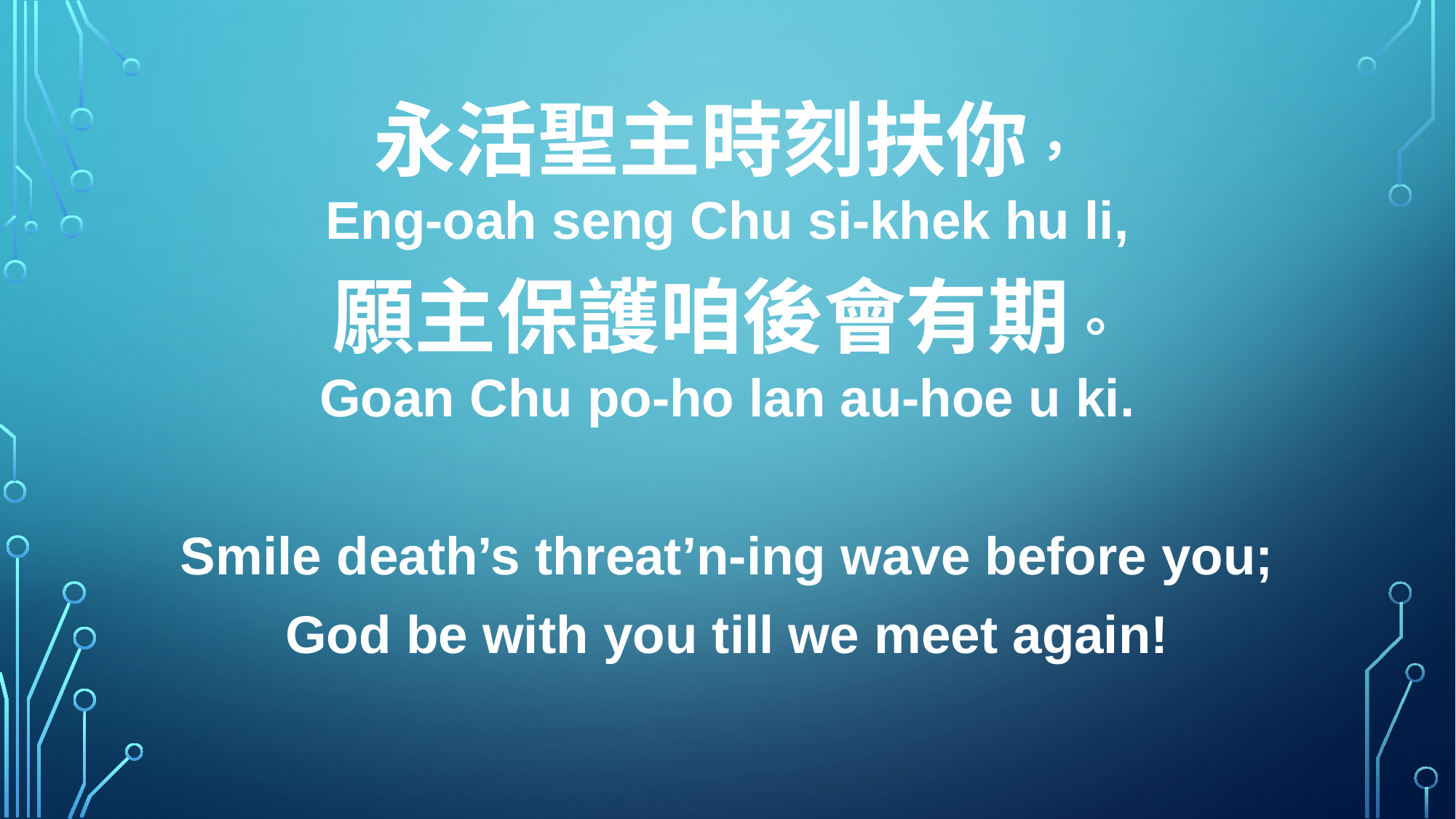

永活聖主時刻扶你，
Eng-oah seng Chu si-khek hu li,
願主保護咱後會有期。
Goan Chu po-ho lan au-hoe u ki.

Smile death’s threat’n-ing wave before you;
God be with you till we meet again!